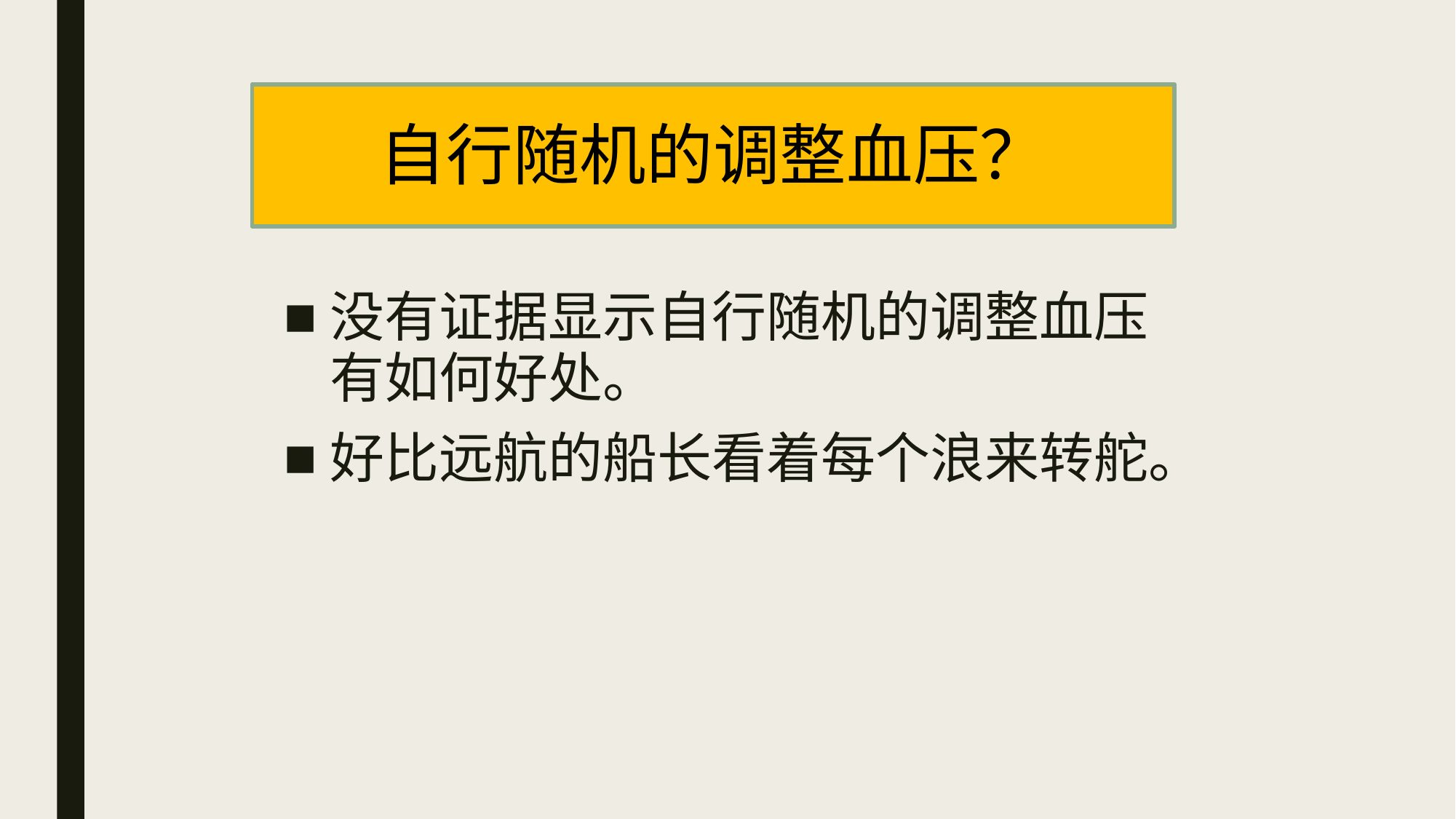

# 自行随机的调整血压？
没有证据显示自行随机的调整血压有如何好处。
好比远航的船长看着每个浪来转舵。